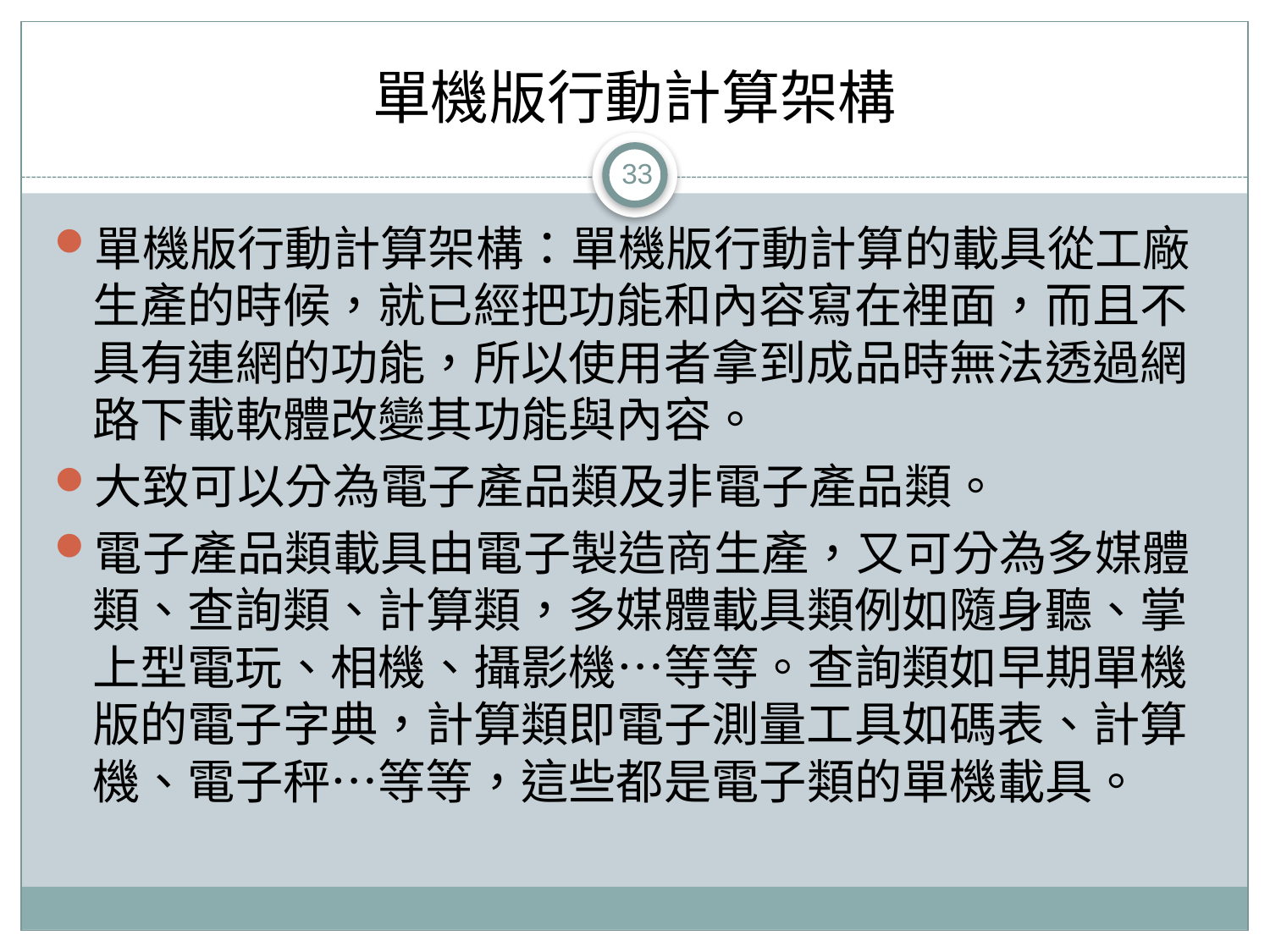

# 單機版行動計算架構
33
單機版行動計算架構：單機版行動計算的載具從工廠生產的時候，就已經把功能和內容寫在裡面，而且不具有連網的功能，所以使用者拿到成品時無法透過網路下載軟體改變其功能與內容。
大致可以分為電子產品類及非電子產品類。
電子產品類載具由電子製造商生產，又可分為多媒體類、查詢類、計算類，多媒體載具類例如隨身聽、掌上型電玩、相機、攝影機…等等。查詢類如早期單機版的電子字典，計算類即電子測量工具如碼表、計算機、電子秤…等等，這些都是電子類的單機載具。